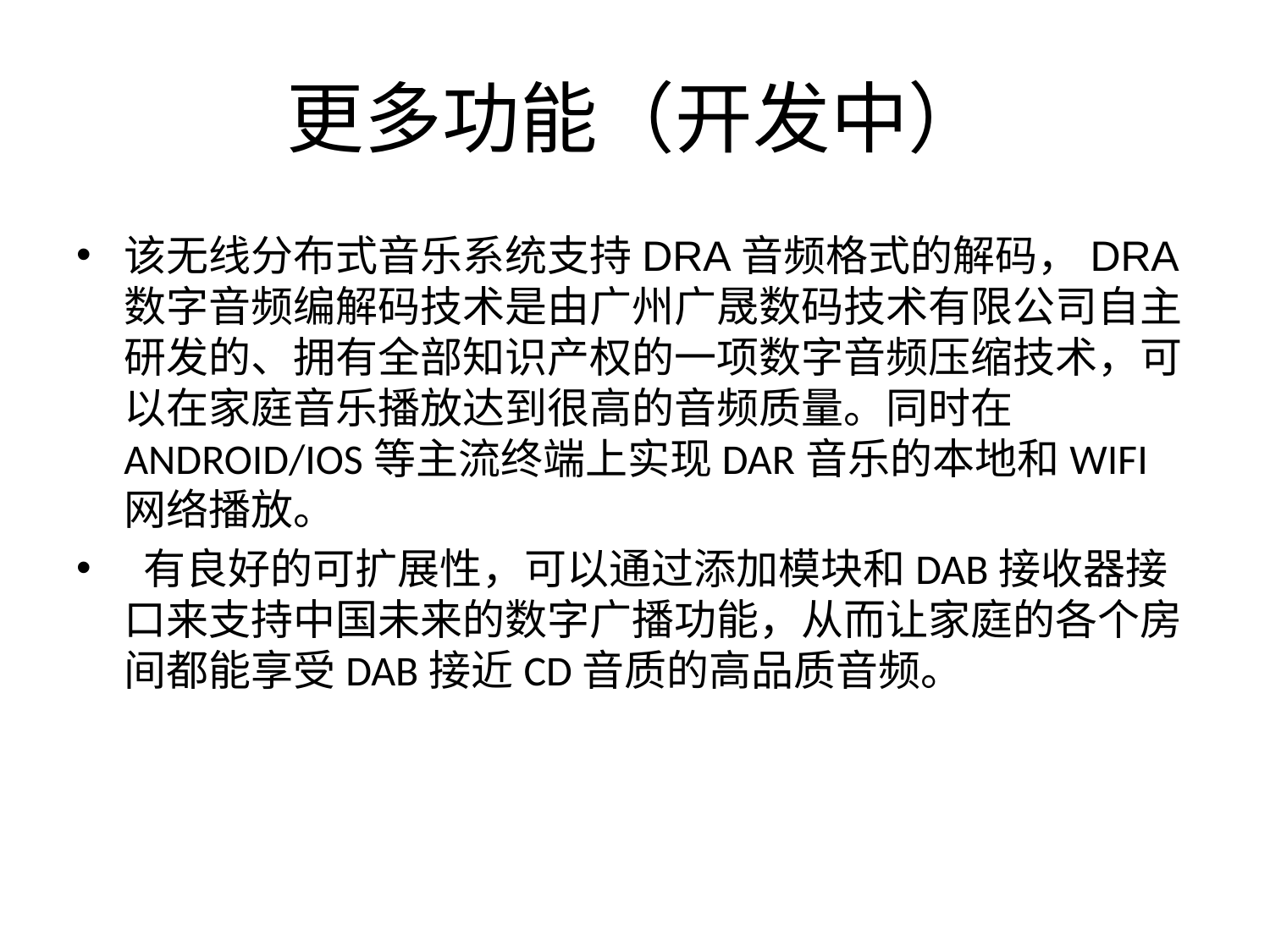

该无线分布式音乐系统支持DRA音频格式的解码，DRA 数字音频编解码技术是由广州广晟数码技术有限公司自主研发的、拥有全部知识产权的一项数字音频压缩技术，可以在家庭音乐播放达到很高的音频质量。同时在ANDROID/IOS等主流终端上实现DAR音乐的本地和WIFI网络播放。
 有良好的可扩展性，可以通过添加模块和DAB接收器接口来支持中国未来的数字广播功能，从而让家庭的各个房间都能享受DAB接近CD音质的高品质音频。

更多功能（开发中）